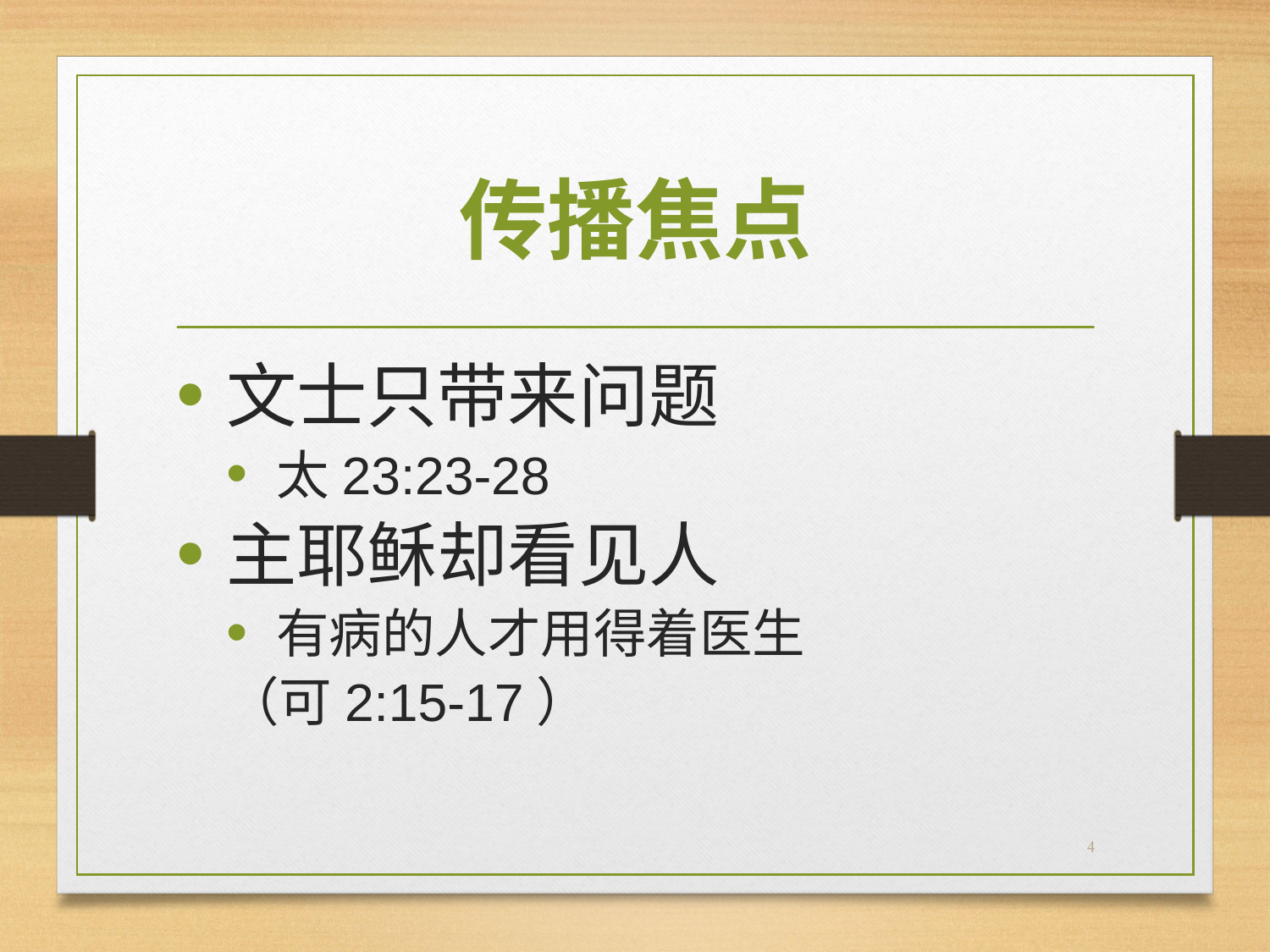

# 传播焦点
文士只带来问题
太23:23-28
主耶稣却看见人
有病的人才用得着医生
（可2:15-17）

4